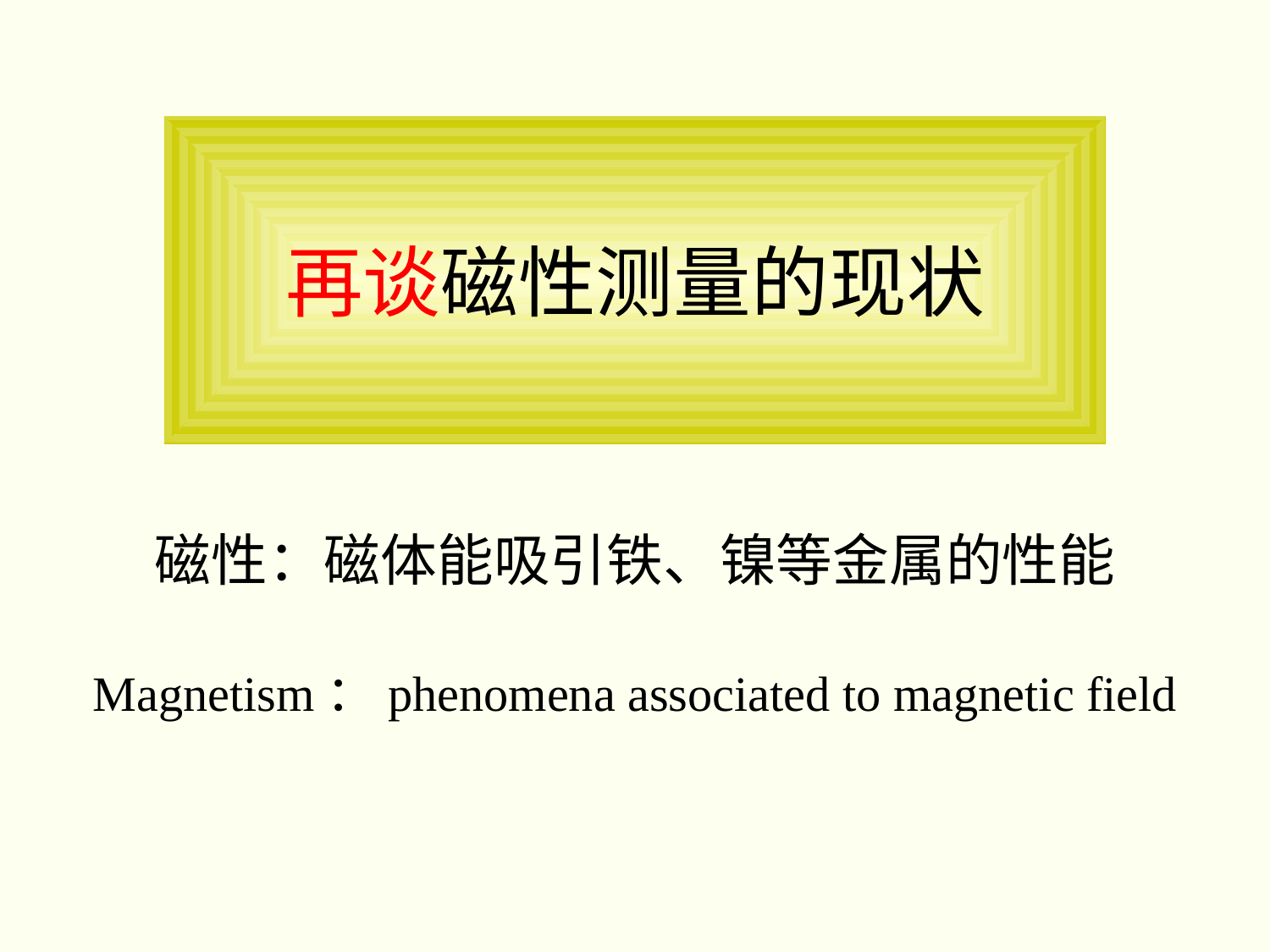

# 再谈磁性测量的现状
磁性：磁体能吸引铁、镍等金属的性能
Magnetism：phenomena associated to magnetic field